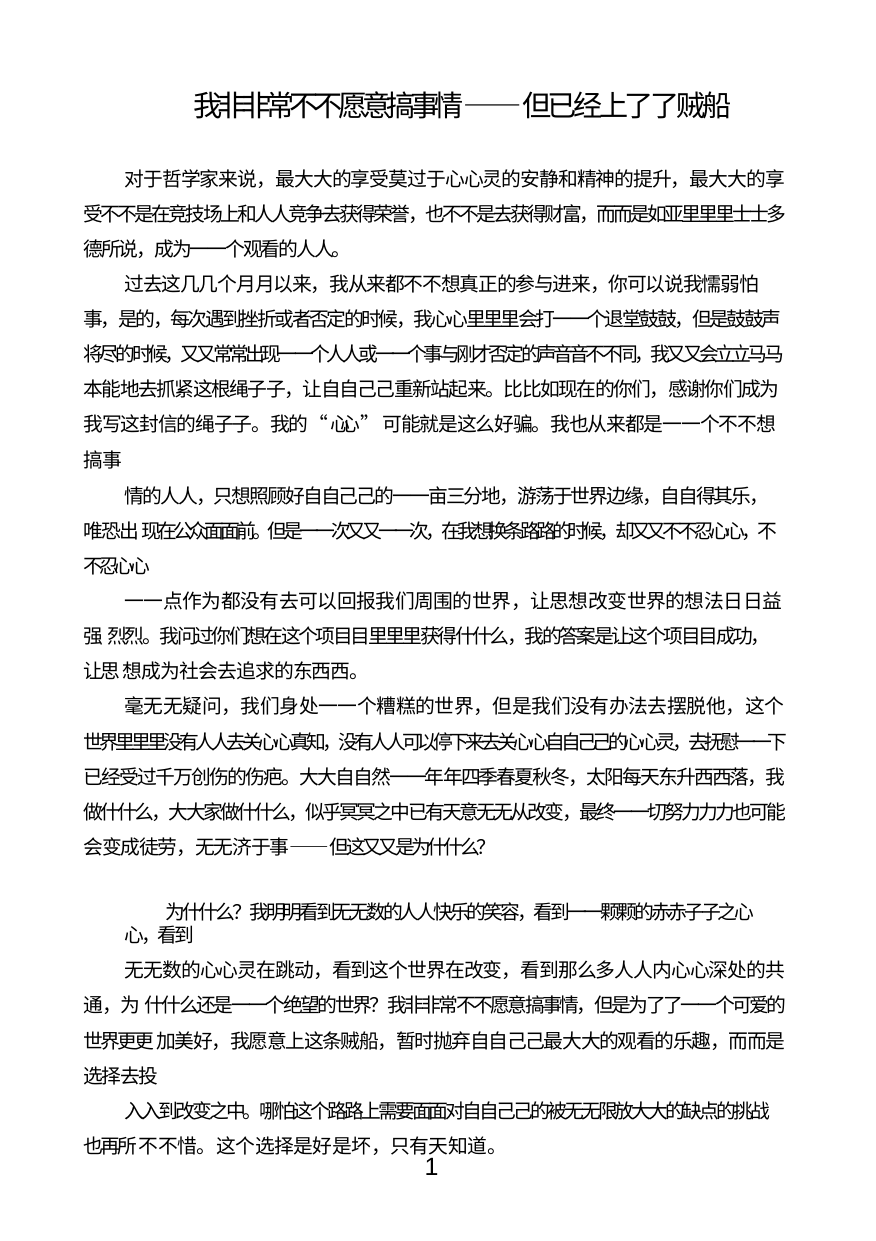

我⾮非常不不愿意搞事情——但已经上了了贼船

对于哲学家来说，最⼤大的享受莫过于⼼心灵的安静和精神的提升，最⼤大的享 受不不是在竞技场上和⼈人竞争去获得荣誉，也不不是去获得财富，⽽而是如亚⾥里里⼠士多 德所说，成为⼀一个观看的⼈人。
过去这⼏几个⽉月以来，我从来都不不想真正的参与进来，你可以说我懦弱怕 事，是的，每次遇到挫折或者否定的时候，我⼼心⾥里里会打⼀一个退堂⿎鼓，但是⿎鼓声 将尽的时候，⼜又常常出现⼀一个⼈人或⼀一个事与刚才否定的声⾳音不不同，我⼜又会⽴立⻢马 本能地去抓紧这根绳⼦子，让⾃自⼰己重新站起来。⽐比如现在的你们，感谢你们成为 我写这封信的绳⼦子。我的“⼼心”可能就是这么好骗。我也从来都是⼀一个不不想搞事
情的⼈人，只想照顾好⾃自⼰己的⼀一亩三分地，游荡于世界边缘，⾃自得其乐，唯恐出 现在公众⾯面前。但是⼀一次⼜又⼀一次，在我想换条路路的时候，却⼜又不不忍⼼心，不不忍⼼心
⼀一点作为都没有去可以回报我们周围的世界，让思想改变世界的想法⽇日益强 烈烈。我问过你们想在这个项⽬目⾥里里获得什什么，我的答案是让这个项⽬目成功，让思 想成为社会去追求的东⻄西。
毫⽆无疑问，我们身处⼀一个糟糕的世界，但是我们没有办法去摆脱他，这个 世界⾥里里没有⼈人去关⼼心真知，没有⼈人可以停下来去关⼼心⾃自⼰己的⼼心灵，去抚慰⼀一下 已经受过千万创伤的伤疤。⼤大⾃自然⼀一年年四季春夏秋冬，太阳每天东升⻄西落，我 做什什么，⼤大家做什什么，似乎冥冥之中已有天意⽆无从改变，最终⼀一切努⼒力力也可能 会变成徒劳，⽆无济于事——但这⼜又是为什什么？

为什什么？我明明看到⽆无数的⼈人快乐的笑容，看到⼀一颗颗的⾚赤⼦子之⼼心，看到
⽆无数的⼼心灵在跳动，看到这个世界在改变，看到那么多⼈人内⼼心深处的共通，为 什什么还是⼀一个绝望的世界？我⾮非常不不愿意搞事情，但是为了了⼀一个可爱的世界更更 加美好，我愿意上这条贼船，暂时抛弃⾃自⼰己最⼤大的观看的乐趣，⽽而是选择去投
⼊入到改变之中。哪怕这个路路上需要⾯面对⾃自⼰己的被⽆无限放⼤大的缺点的挑战也再所 不不惜。这个选择是好是坏，只有天知道。
1